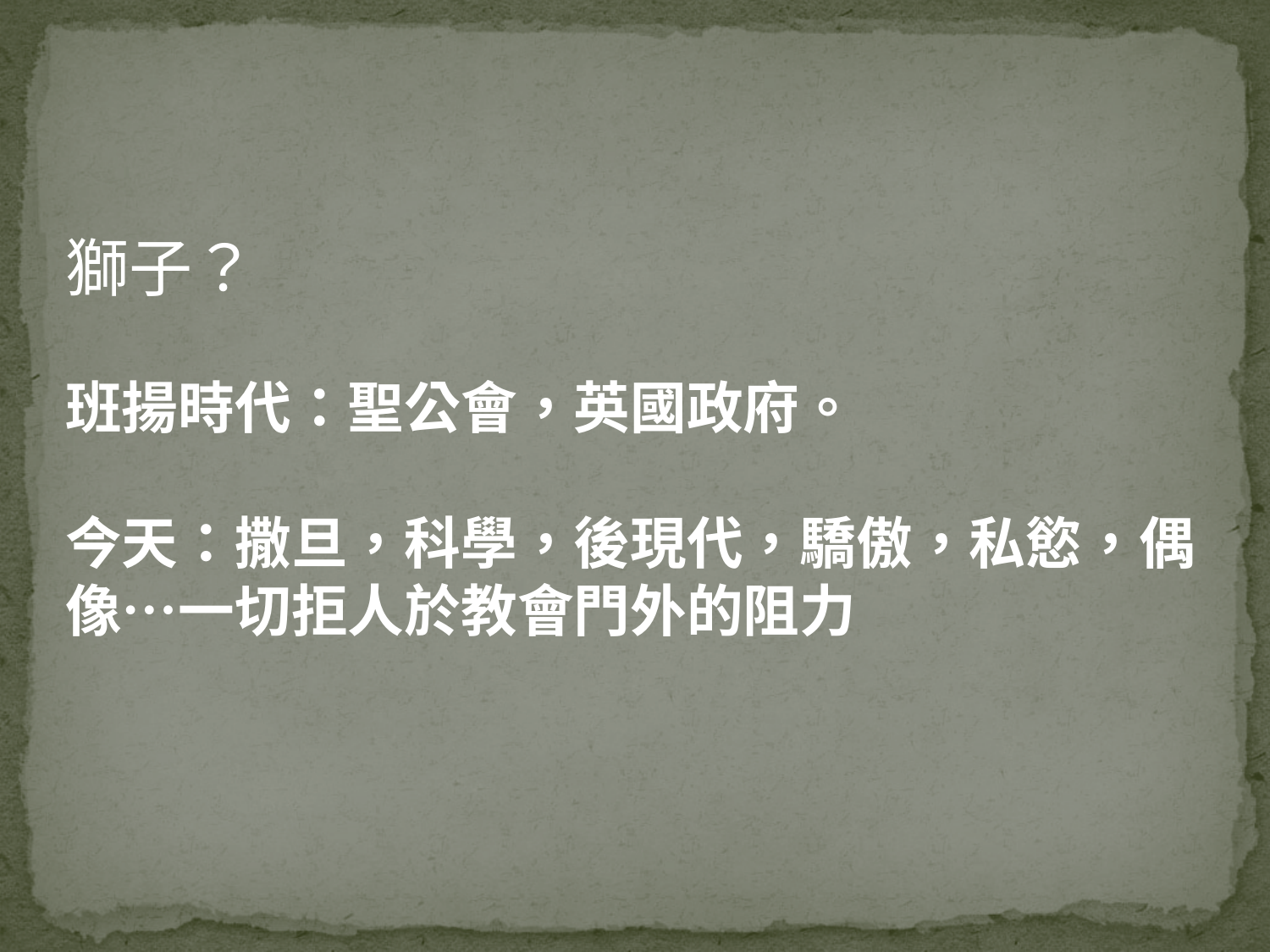

獅子？

班揚時代：聖公會，英國政府。

今天：撒旦，科學，後現代，驕傲，私慾，偶像⋯一切拒人於教會門外的阻力